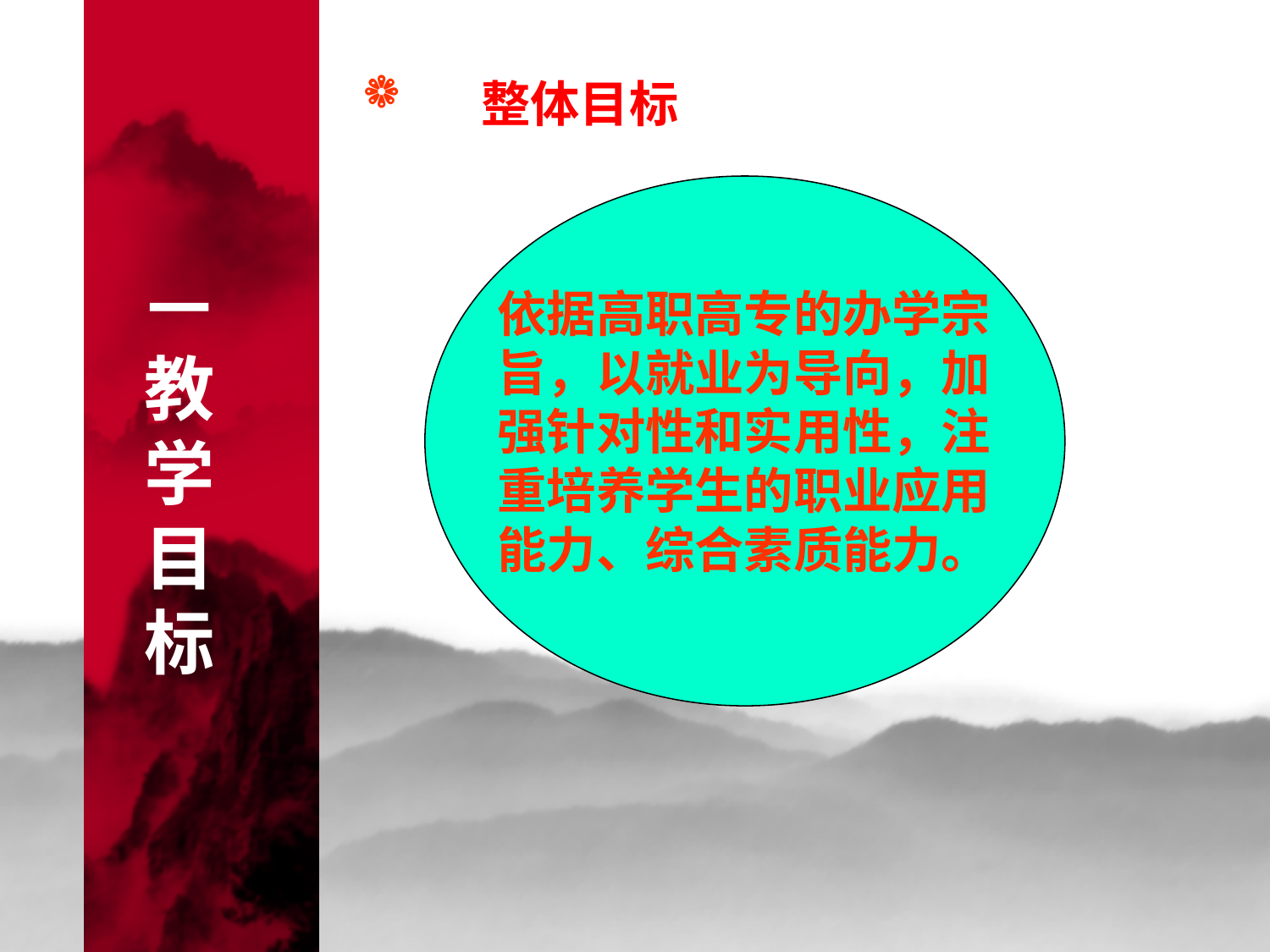

# 一 教 学 目 标
    整体目标

依据高职高专的办学宗旨，以就业为导向，加强针对性和实用性，注重培养学生的职业应用能力、综合素质能力。